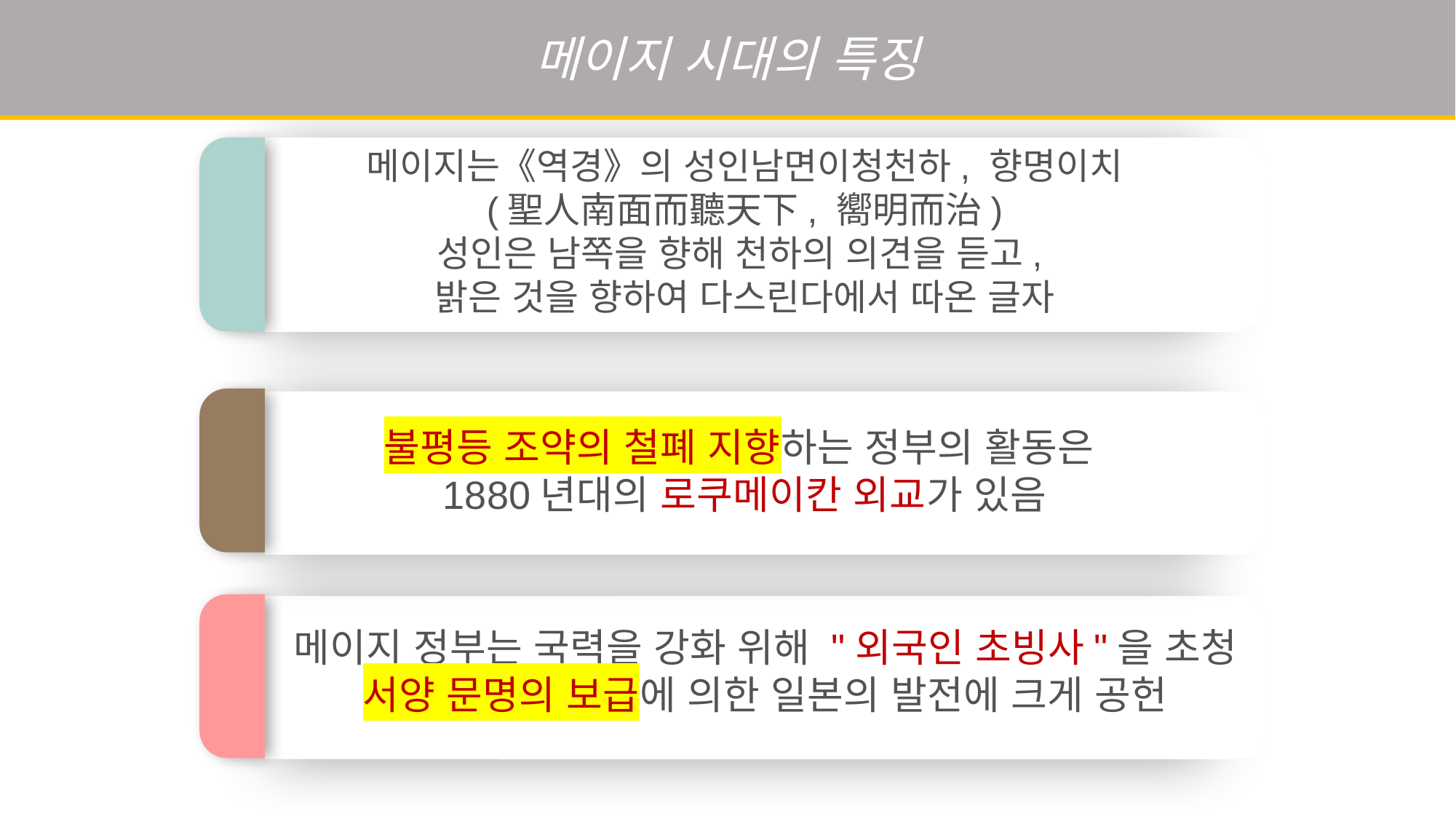

메이지 시대의 특징

메이지는《역경》의 성인남면이청천하, 향명이치
(聖人南面而聽天下, 嚮明而治)
성인은 남쪽을 향해 천하의 의견을 듣고,
밝은 것을 향하여 다스린다에서 따온 글자

불평등 조약의 철폐 지향하는 정부의 활동은
1880년대의 로쿠메이칸 외교가 있음

메이지 정부는 국력을 강화 위해 "외국인 초빙사"을 초청
서양 문명의 보급에 의한 일본의 발전에 크게 공헌